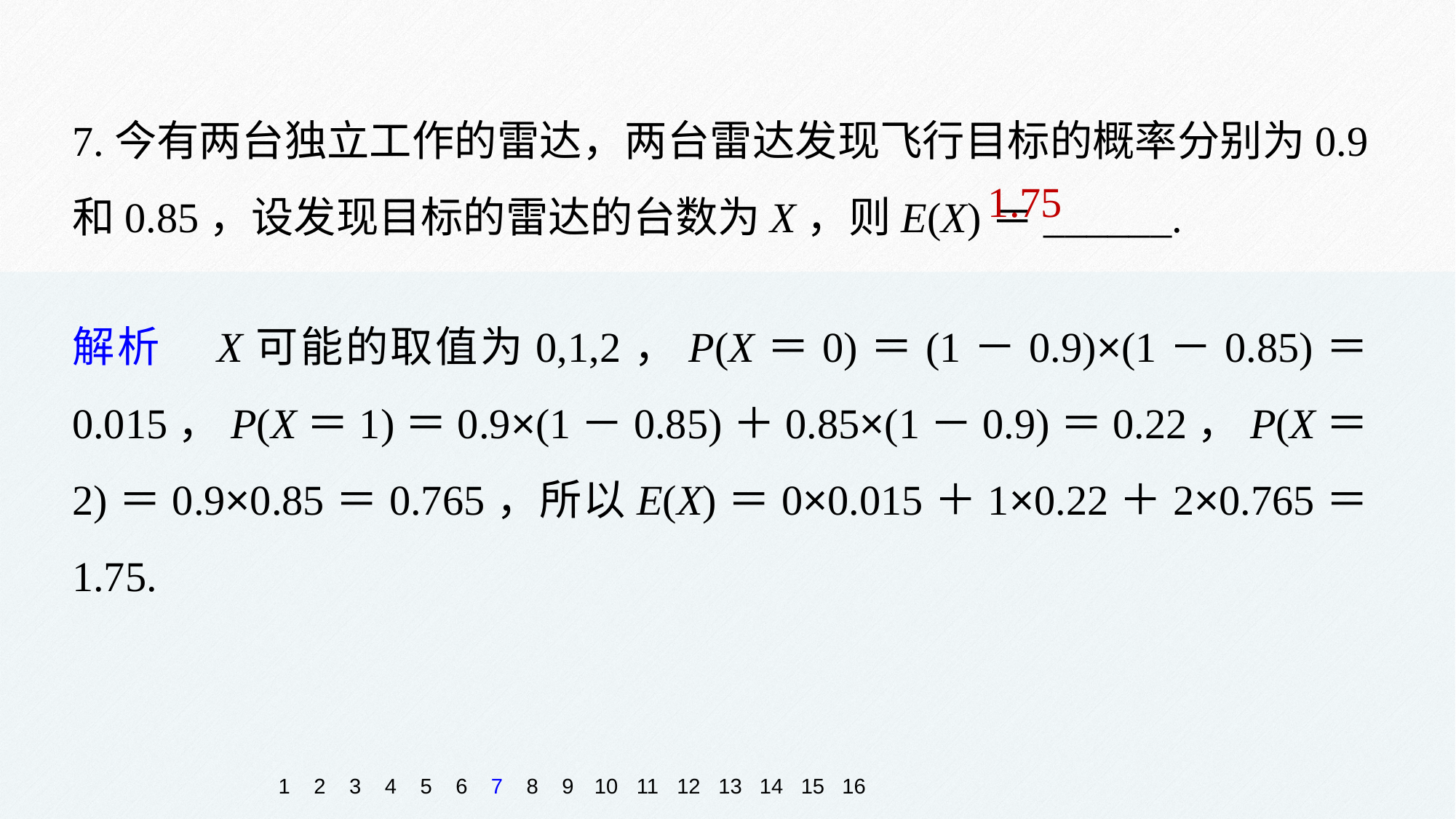

7.今有两台独立工作的雷达，两台雷达发现飞行目标的概率分别为0.9和0.85，设发现目标的雷达的台数为X，则E(X)＝______.
1.75
解析　X可能的取值为0,1,2，P(X＝0)＝(1－0.9)×(1－0.85)＝0.015，P(X＝1)＝0.9×(1－0.85)＋0.85×(1－0.9)＝0.22，P(X＝2)＝0.9×0.85＝0.765，所以E(X)＝0×0.015＋1×0.22＋2×0.765＝1.75.
1
2
3
4
5
6
7
8
9
10
11
12
13
14
15
16